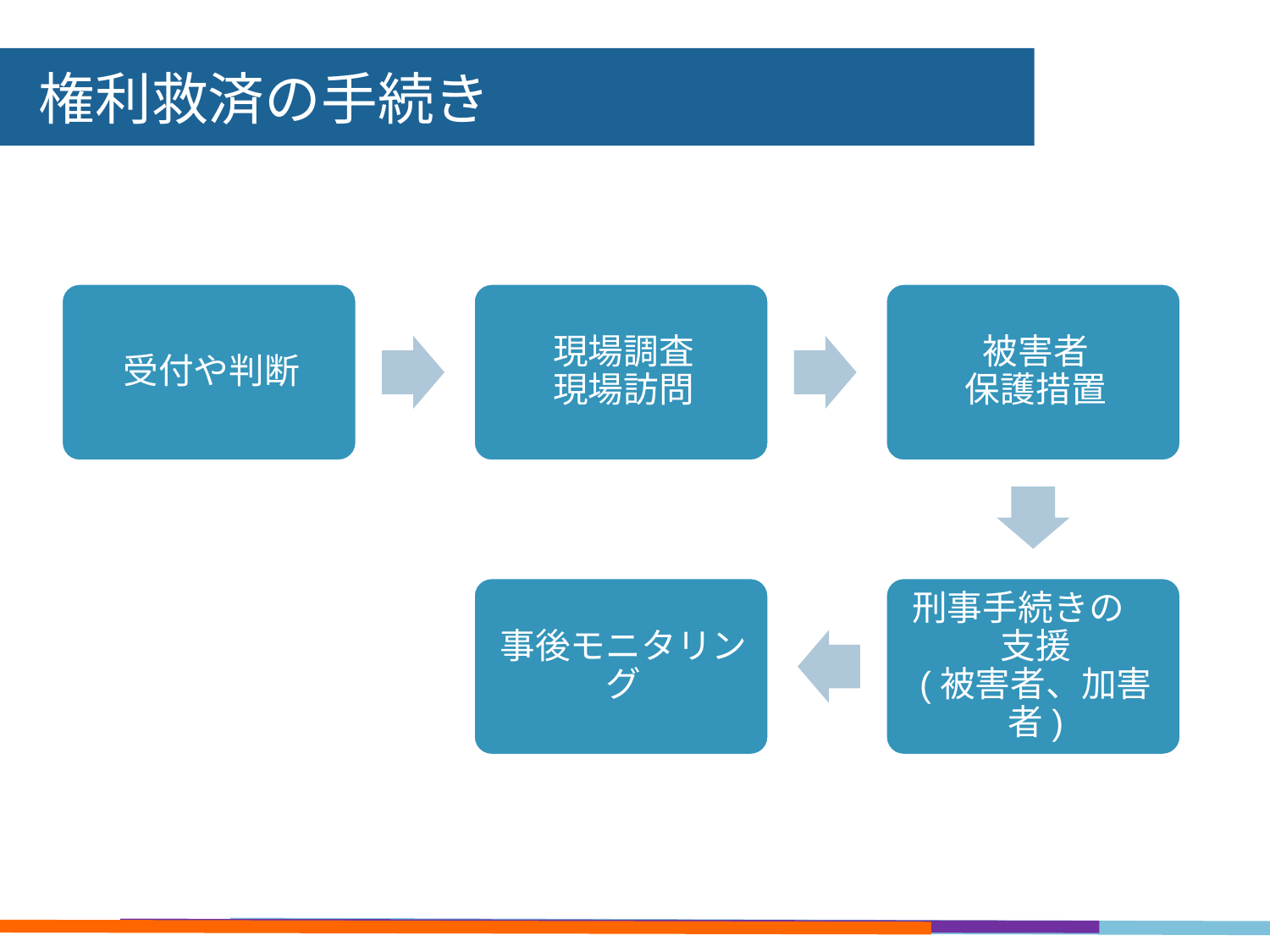

権利救済の手続き
受付や判断

現場調査
現場訪問

被害者
保護措置

刑事手続きの　支援
(被害者、加害者)

事後モニタリング